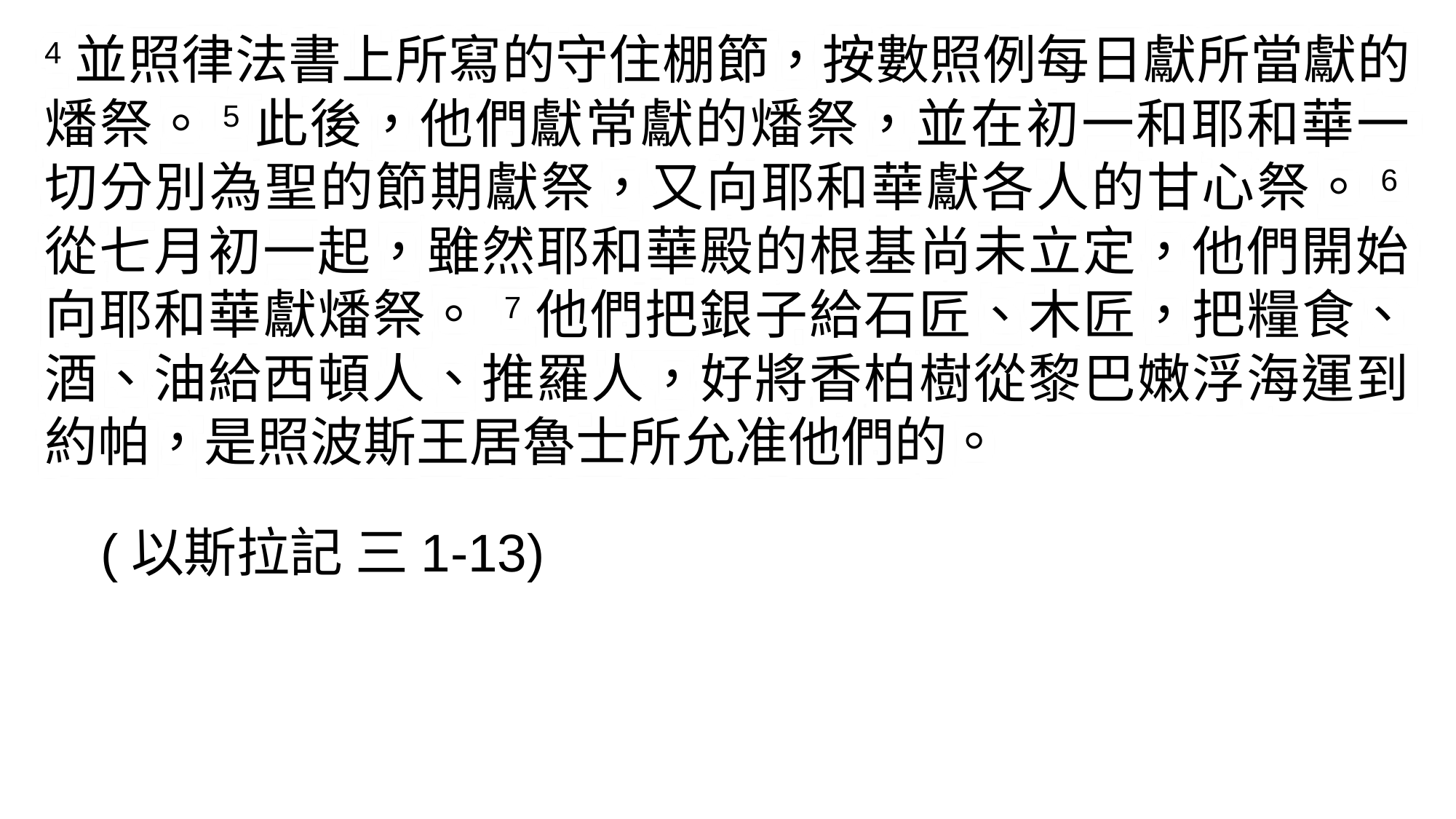

4並照律法書上所寫的守住棚節，按數照例每日獻所當獻的燔祭。5此後，他們獻常獻的燔祭，並在初一和耶和華一切分別為聖的節期獻祭，又向耶和華獻各人的甘心祭。6從七月初一起，雖然耶和華殿的根基尚未立定，他們開始向耶和華獻燔祭。 7他們把銀子給石匠、木匠，把糧食、酒、油給西頓人、推羅人，好將香柏樹從黎巴嫩浮海運到約帕，是照波斯王居魯士所允准他們的。
(以斯拉記 三1-13)